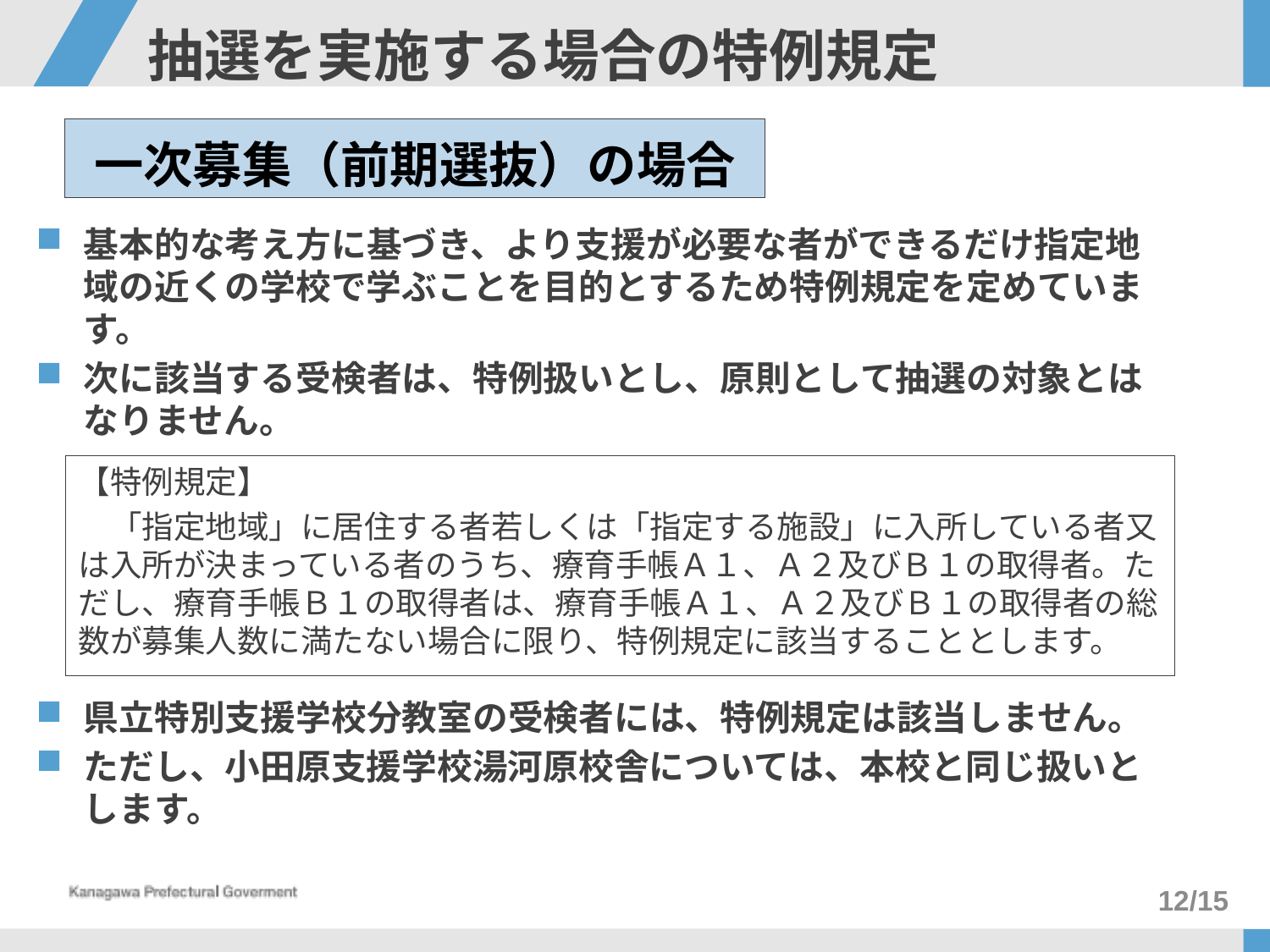

# 抽選を実施する場合の特例規定
一次募集（前期選抜）の場合
基本的な考え方に基づき、より支援が必要な者ができるだけ指定地域の近くの学校で学ぶことを目的とするため特例規定を定めています。
次に該当する受検者は、特例扱いとし、原則として抽選の対象とはなりません。

県立特別支援学校分教室の受検者には、特例規定は該当しません。
ただし、小田原支援学校湯河原校舎については、本校と同じ扱いとします。

【特例規定】
　「指定地域」に居住する者若しくは「指定する施設」に入所している者又は入所が決まっている者のうち、療育手帳Ａ１、Ａ２及びＢ１の取得者。ただし、療育手帳Ｂ１の取得者は、療育手帳Ａ１、Ａ２及びＢ１の取得者の総数が募集人数に満たない場合に限り、特例規定に該当することとします。
12/15